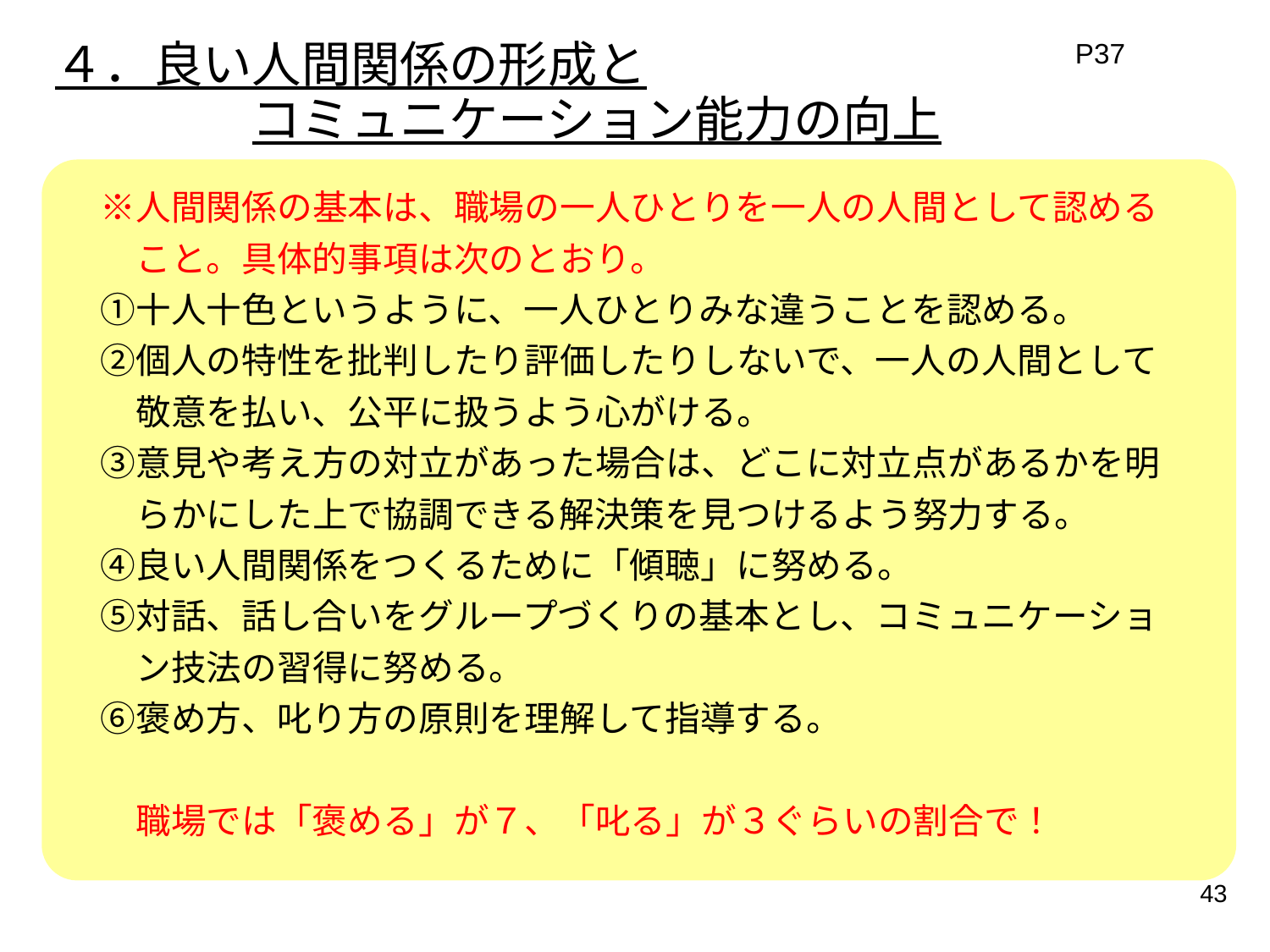

P37
４．良い人間関係の形成と
　　　　コミュニケーション能力の向上
　※人間関係の基本は、職場の一人ひとりを一人の人間として認める
　　こと。具体的事項は次のとおり。
　①十人十色というように、一人ひとりみな違うことを認める。
　②個人の特性を批判したり評価したりしないで、一人の人間として
　　敬意を払い、公平に扱うよう心がける。
　③意見や考え方の対立があった場合は、どこに対立点があるかを明
　　らかにした上で協調できる解決策を見つけるよう努力する。
　④良い人間関係をつくるために「傾聴」に努める。
　⑤対話、話し合いをグループづくりの基本とし、コミュニケーショ
　　ン技法の習得に努める。
　⑥褒め方、叱り方の原則を理解して指導する。

　　職場では「褒める」が７、「叱る」が３ぐらいの割合で！
43